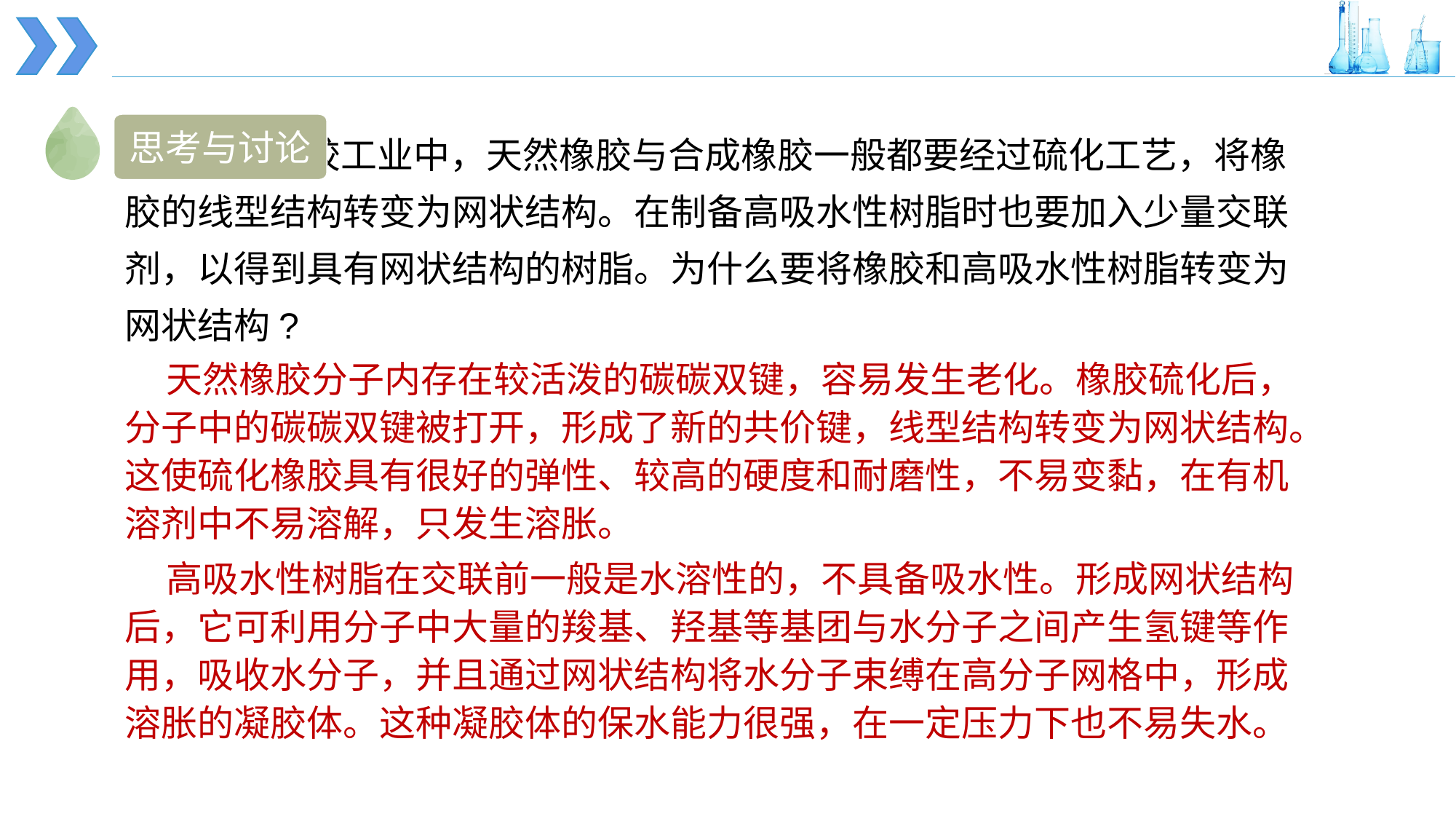

思考与讨论

            在橡胶工业中，天然橡胶与合成橡胶一般都要经过硫化工艺，将橡胶的线型结构转变为网状结构。在制备高吸水性树脂时也要加入少量交联剂，以得到具有网状结构的树脂。为什么要将橡胶和高吸水性树脂转变为网状结构?
    天然橡胶分子内存在较活泼的碳碳双键，容易发生老化。橡胶硫化后，分子中的碳碳双键被打开，形成了新的共价键，线型结构转变为网状结构。这使硫化橡胶具有很好的弹性、较高的硬度和耐磨性，不易变黏，在有机溶剂中不易溶解，只发生溶胀。
    高吸水性树脂在交联前一般是水溶性的，不具备吸水性。形成网状结构后，它可利用分子中大量的羧基、羟基等基团与水分子之间产生氢键等作用，吸收水分子，并且通过网状结构将水分子束缚在高分子网格中，形成溶胀的凝胶体。这种凝胶体的保水能力很强，在一定压力下也不易失水。